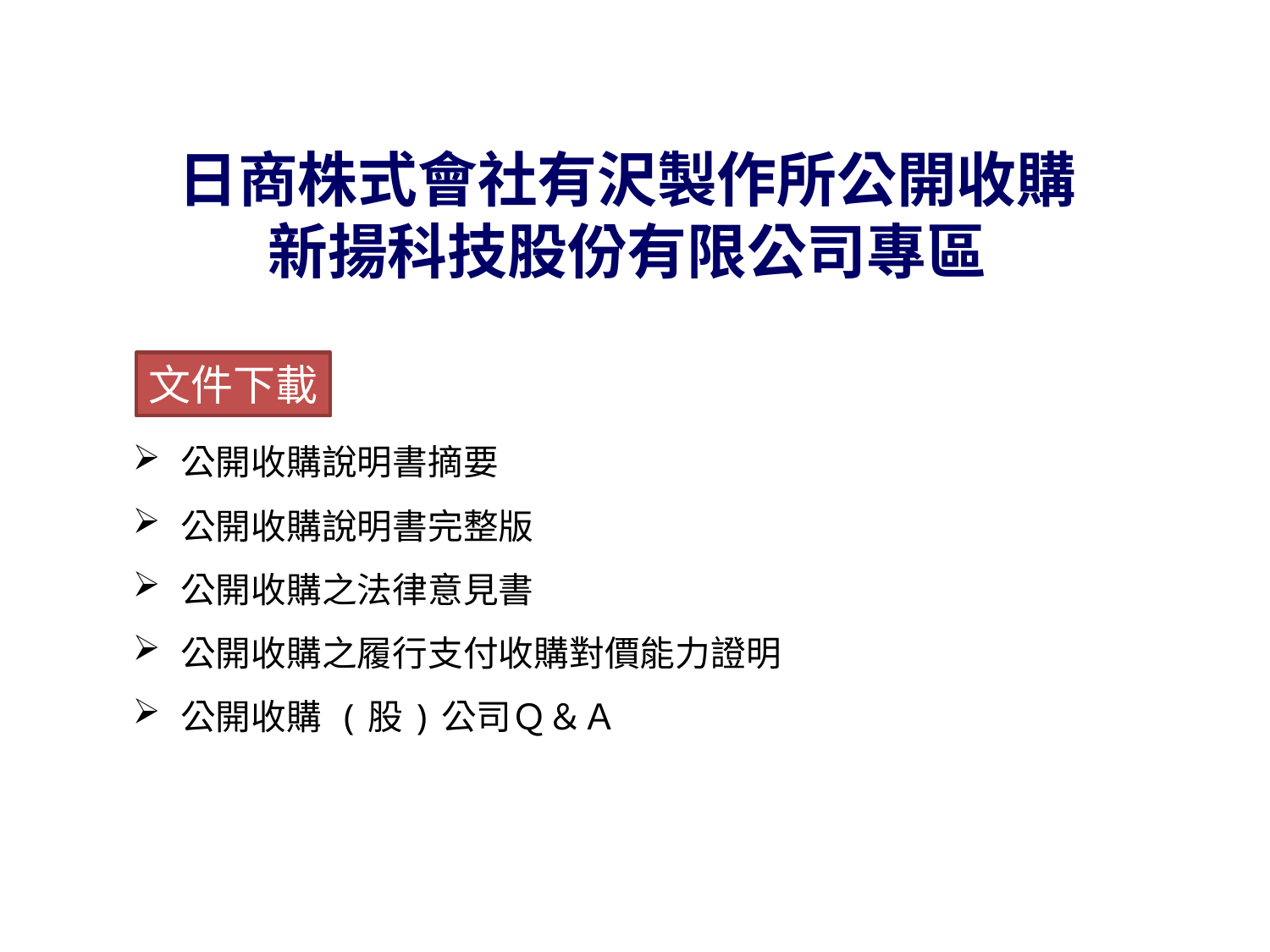

日商株式會社有沢製作所公開收購
新揚科技股份有限公司專區
文件下載
公開收購說明書摘要
公開收購說明書完整版
公開收購之法律意見書
公開收購之履行支付收購對價能力證明
公開收購 (股)公司Ｑ＆Ａ